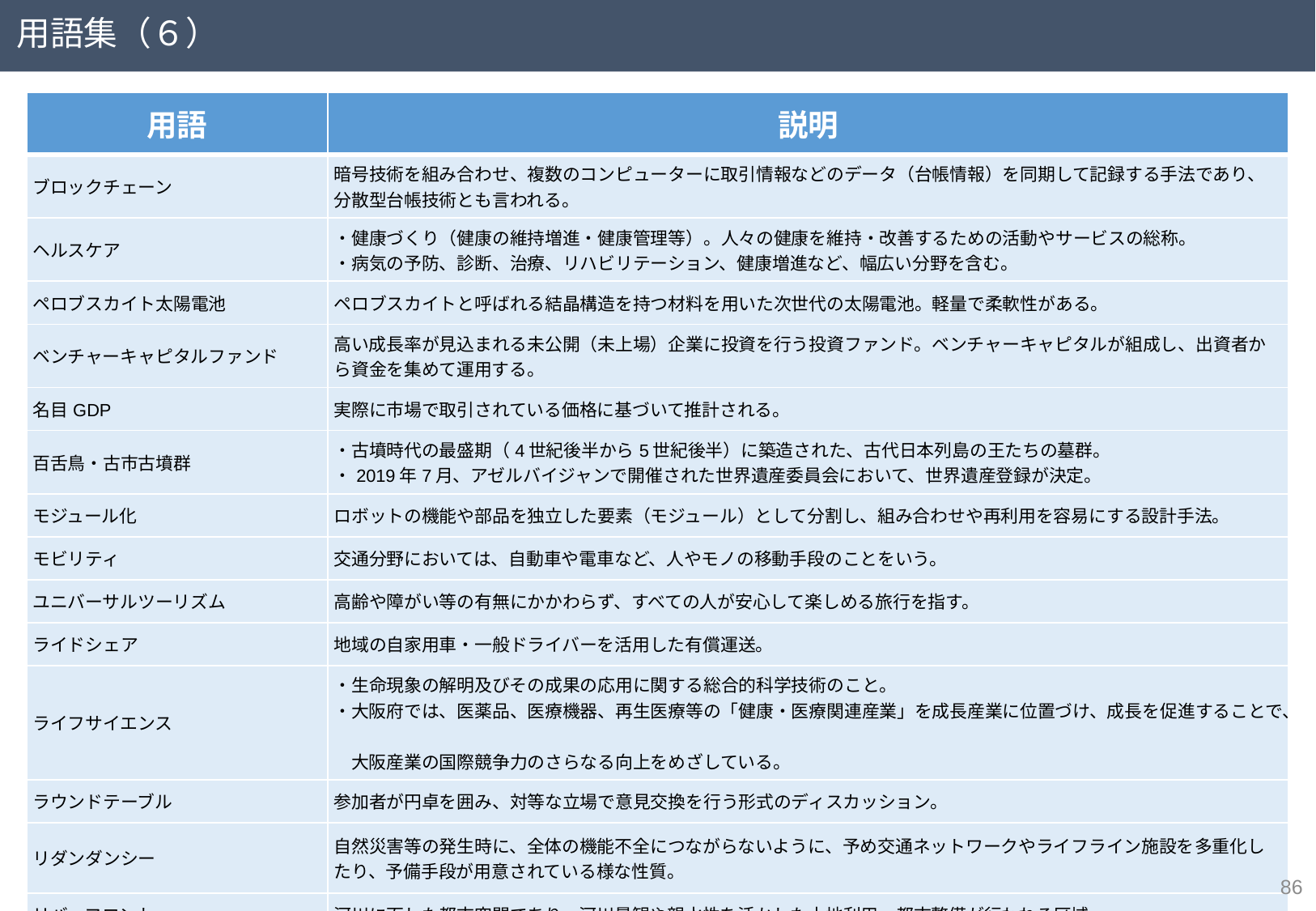

用語集（６）
| 用語 | 説明 |
| --- | --- |
| ブロックチェーン | 暗号技術を組み合わせ、複数のコンピューターに取引情報などのデータ（台帳情報）を同期して記録する手法であり、分散型台帳技術とも言われる。 |
| ヘルスケア | ・健康づくり（健康の維持増進・健康管理等）。人々の健康を維持・改善するための活動やサービスの総称。 ・病気の予防、診断、治療、リハビリテーション、健康増進など、幅広い分野を含む。 |
| ペロブスカイト太陽電池 | ペロブスカイトと呼ばれる結晶構造を持つ材料を用いた次世代の太陽電池。軽量で柔軟性がある。 |
| ベンチャーキャピタルファンド | 高い成長率が見込まれる未公開（未上場）企業に投資を行う投資ファンド。ベンチャーキャピタルが組成し、出資者から資金を集めて運用する。 |
| 名目GDP | 実際に市場で取引されている価格に基づいて推計される。 |
| 百舌鳥・古市古墳群 | ・古墳時代の最盛期（4世紀後半から5世紀後半）に築造された、古代日本列島の王たちの墓群。 ・2019年7月、アゼルバイジャンで開催された世界遺産委員会において、世界遺産登録が決定。 |
| モジュール化 | ロボットの機能や部品を独立した要素（モジュール）として分割し、組み合わせや再利用を容易にする設計手法。 |
| モビリティ | 交通分野においては、自動車や電車など、人やモノの移動手段のことをいう。 |
| ユニバーサルツーリズム | 高齢や障がい等の有無にかかわらず、すべての人が安心して楽しめる旅行を指す。 |
| ライドシェア | 地域の自家用車・一般ドライバーを活用した有償運送。 |
| ライフサイエンス | ・生命現象の解明及びその成果の応用に関する総合的科学技術のこと。 ・大阪府では、医薬品、医療機器、再生医療等の「健康・医療関連産業」を成長産業に位置づけ、成長を促進することで、 　大阪産業の国際競争力のさらなる向上をめざしている。 |
| ラウンドテーブル | 参加者が円卓を囲み、対等な立場で意見交換を行う形式のディスカッション。 |
| リダンダンシー | 自然災害等の発生時に、全体の機能不全につながらないように、予め交通ネットワークやライフライン施設を多重化したり、予備手段が用意されている様な性質。 |
| リバーフロント | 河川に面した都市空間であり、河川景観や親水性を活かした土地利用・都市整備が行われる区域。 |
86